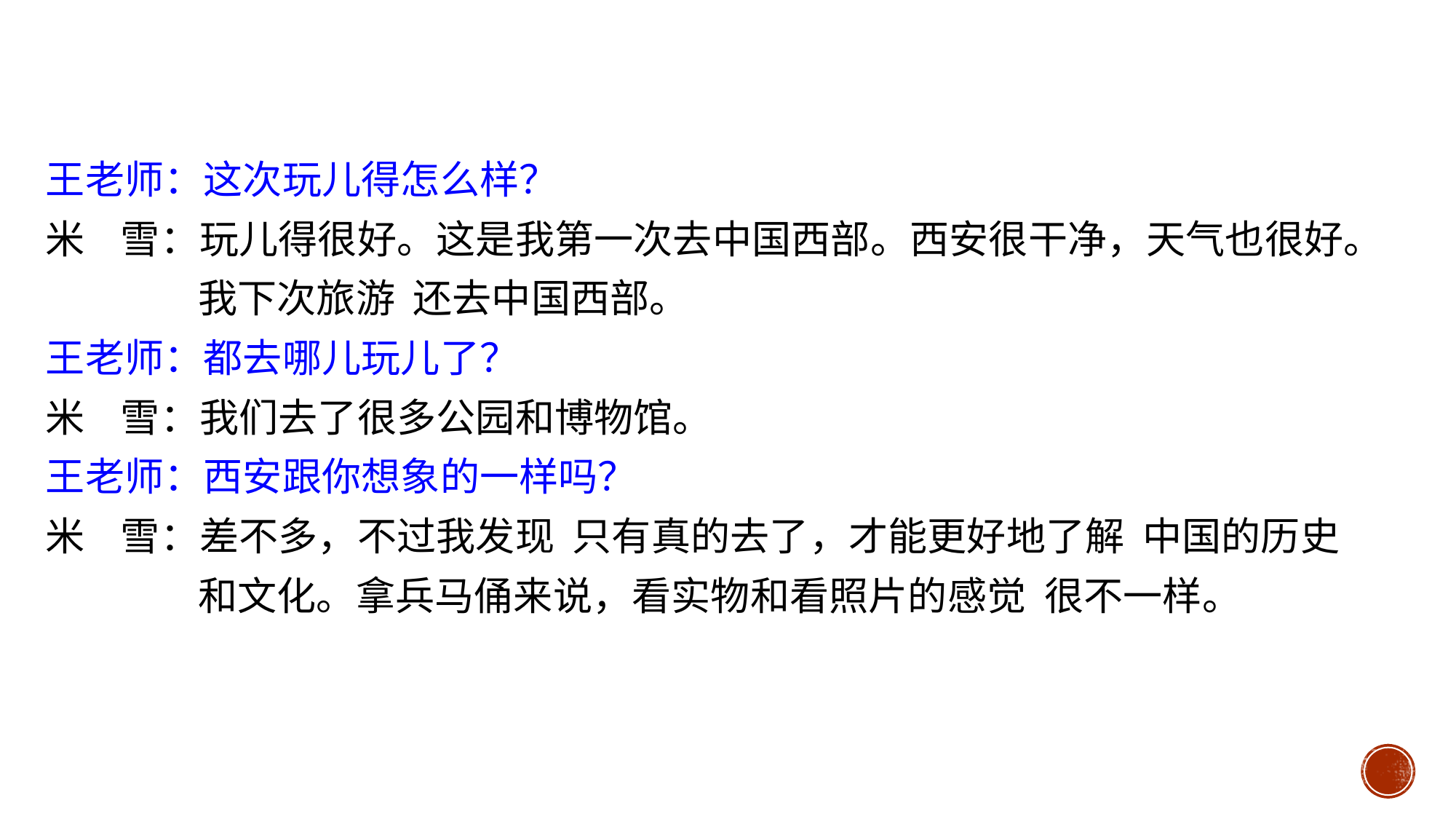

王老师：这次玩儿得怎么样？
米    雪：玩儿得很好。这是我第一次去中国西部。西安很干净，天气也很好。
                我下次旅游  还去中国西部。
王老师：都去哪儿玩儿了？
米    雪：我们去了很多公园和博物馆。
王老师：西安跟你想象的一样吗？
米    雪：差不多，不过我发现  只有真的去了，才能更好地了解  中国的历史
                和文化。拿兵马俑来说，看实物和看照片的感觉  很不一样。